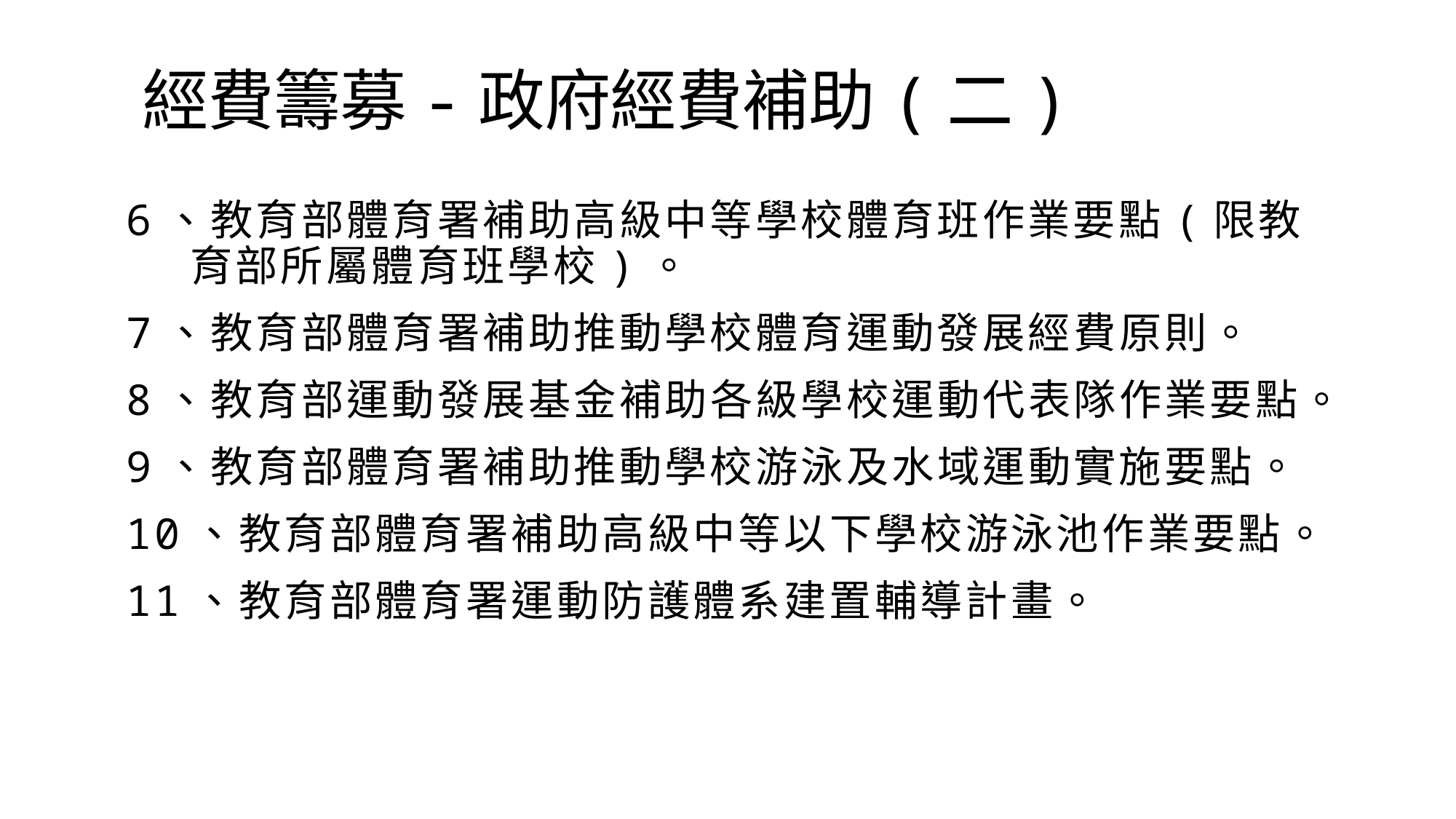

# 經費籌募-政府經費補助(二)
6、教育部體育署補助高級中等學校體育班作業要點(限教育部所屬體育班學校)。
7、教育部體育署補助推動學校體育運動發展經費原則。
8、教育部運動發展基金補助各級學校運動代表隊作業要點。
9、教育部體育署補助推動學校游泳及水域運動實施要點。
10、教育部體育署補助高級中等以下學校游泳池作業要點。
11、教育部體育署運動防護體系建置輔導計畫。
30